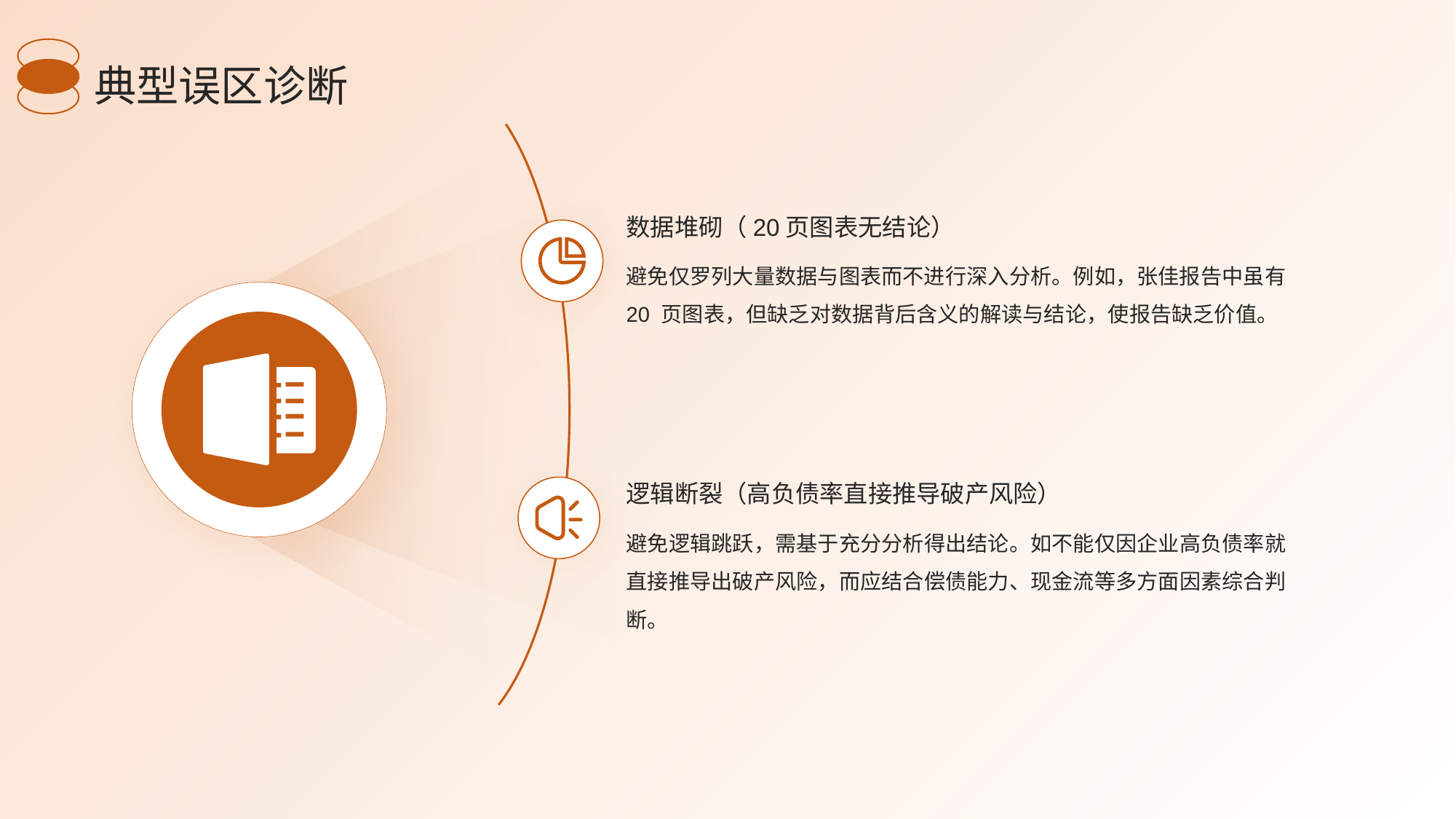

典型误区诊断

数据堆砌（20页图表无结论）

避免仅罗列大量数据与图表而不进行深入分析。例如，张佳报告中虽有 20 页图表，但缺乏对数据背后含义的解读与结论，使报告缺乏价值。

逻辑断裂（高负债率直接推导破产风险）

避免逻辑跳跃，需基于充分分析得出结论。如不能仅因企业高负债率就直接推导出破产风险，而应结合偿债能力、现金流等多方面因素综合判断。